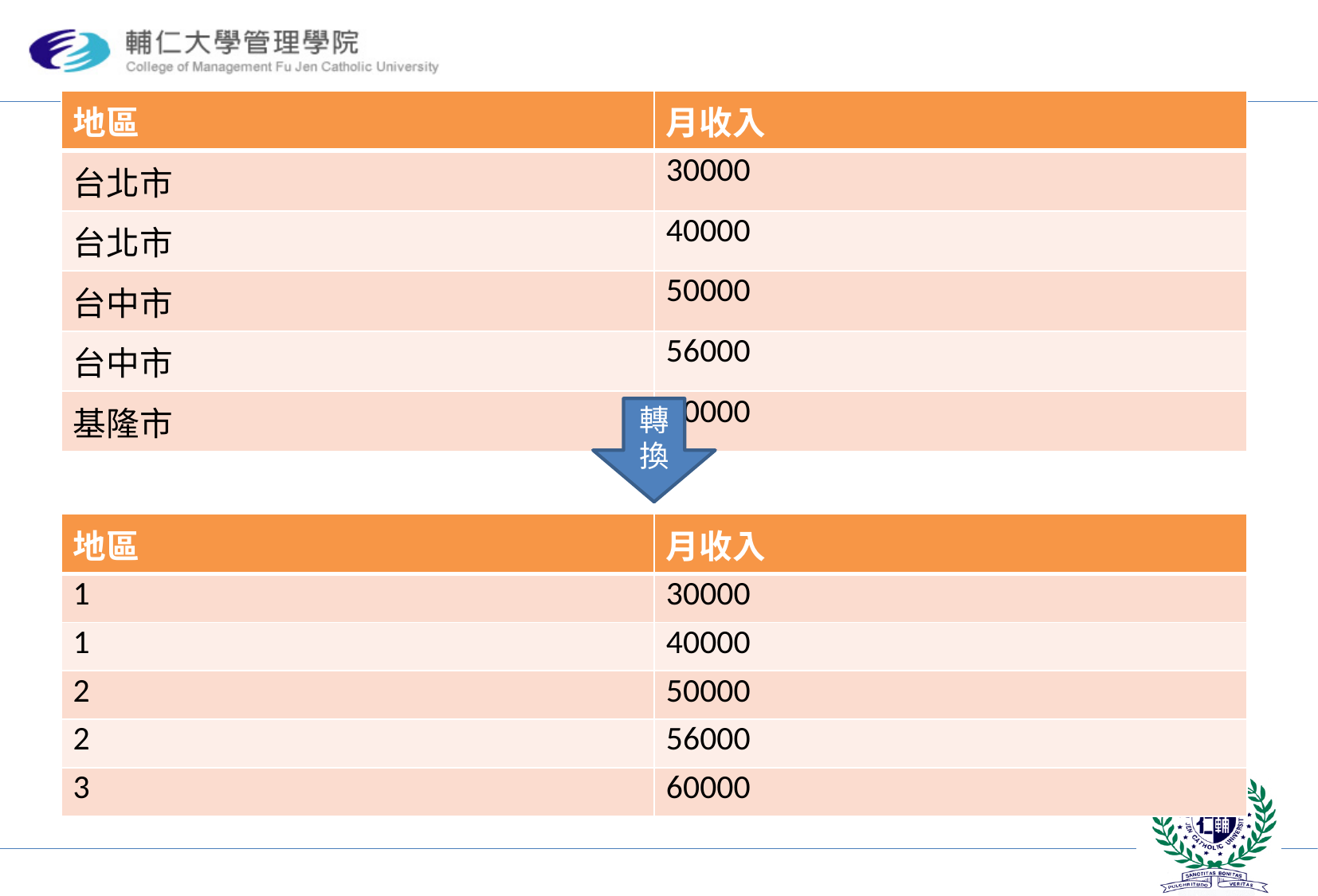

#
| 地區 | 月收入 |
| --- | --- |
| 台北市 | 30000 |
| 台北市 | 40000 |
| 台中市 | 50000 |
| 台中市 | 56000 |
| 基隆市 | 60000 |
轉換
| 地區 | 月收入 |
| --- | --- |
| 1 | 30000 |
| 1 | 40000 |
| 2 | 50000 |
| 2 | 56000 |
| 3 | 60000 |